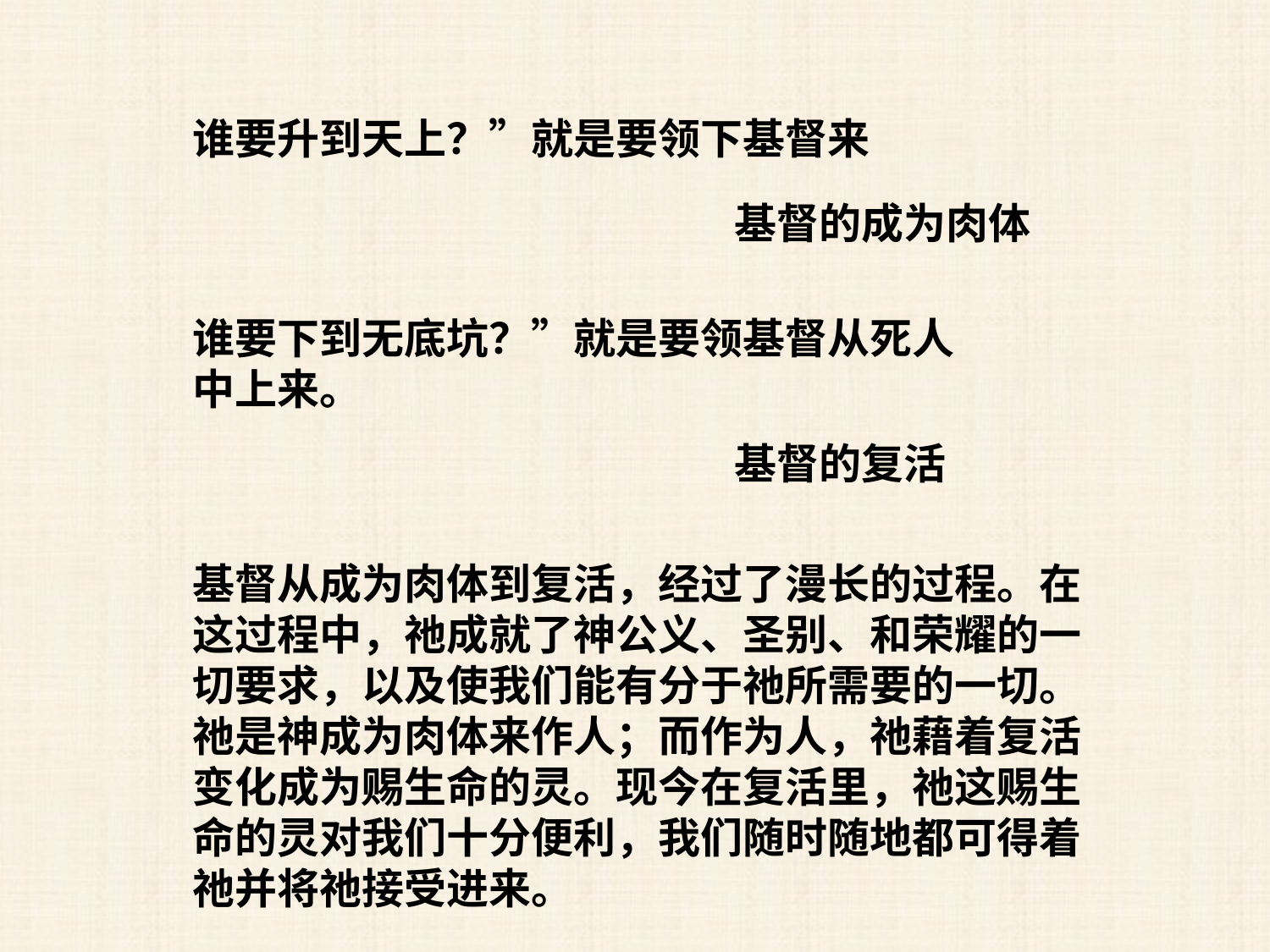

谁要升到天上？”就是要领下基督来
基督的成为肉体
谁要下到无底坑？”就是要领基督从死人中上来。
基督的复活
基督从成为肉体到复活，经过了漫长的过程。在这过程中，祂成就了神公义、圣别、和荣耀的一切要求，以及使我们能有分于祂所需要的一切。祂是神成为肉体来作人；而作为人，祂藉着复活变化成为赐生命的灵。现今在复活里，祂这赐生命的灵对我们十分便利，我们随时随地都可得着祂并将祂接受进来。